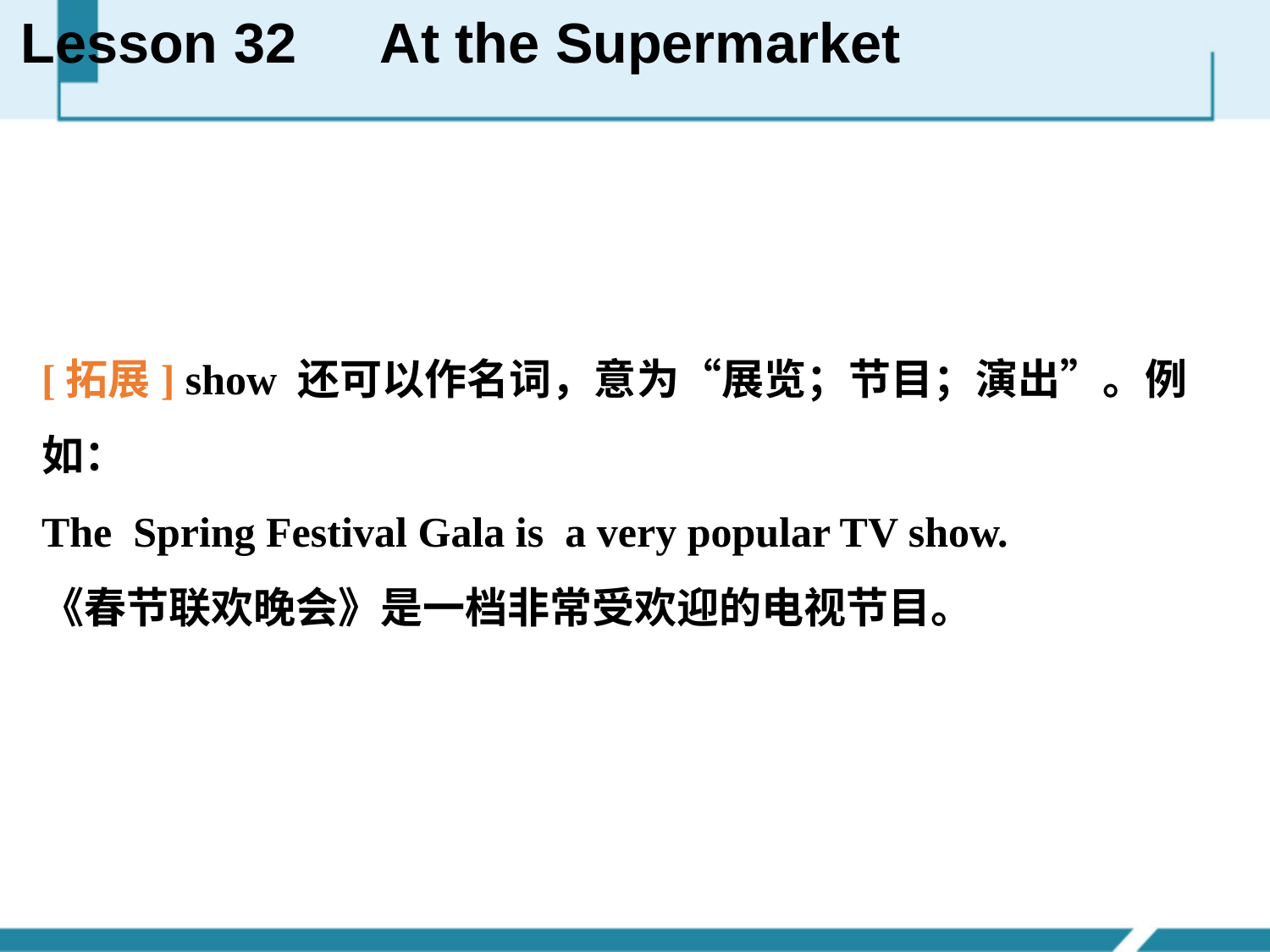

Lesson 32　At the Supermarket
[拓展] show 还可以作名词，意为“展览；节目；演出”。例如：
The  Spring Festival Gala is  a very popular TV show.
《春节联欢晚会》是一档非常受欢迎的电视节目。